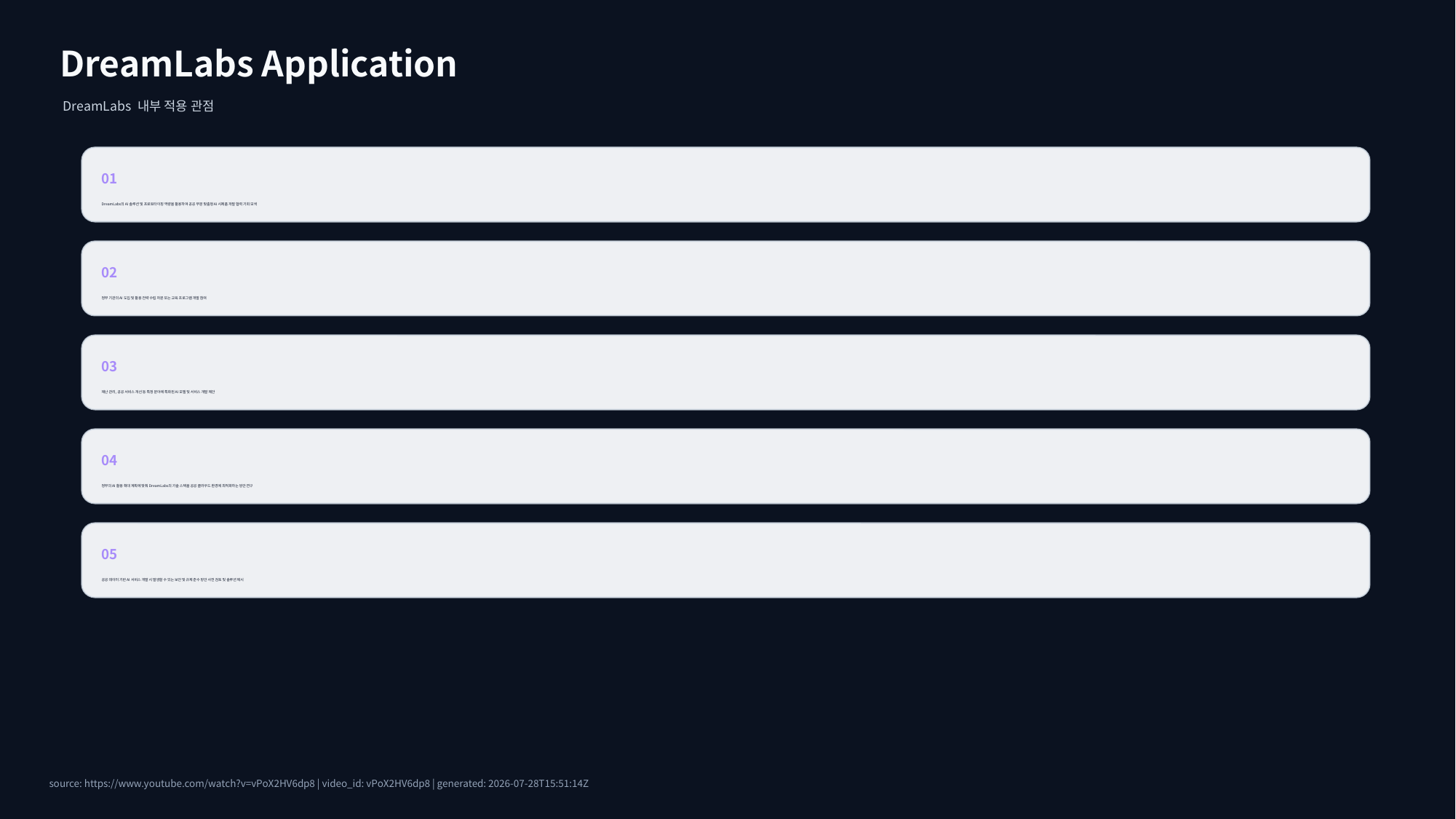

DreamLabs Application
DreamLabs 내부 적용 관점

01
DreamLabs의 AI 솔루션 및 프로토타이핑 역량을 활용하여 공공 부문 맞춤형 AI 시제품 개발 협력 기회 모색

02
정부 기관의 AI 도입 및 활용 전략 수립 자문 또는 교육 프로그램 개발 참여

03
재난 관리, 공공 서비스 개선 등 특정 분야에 특화된 AI 모델 및 서비스 개발 제안

04
정부의 AI 활용 확대 계획에 맞춰 DreamLabs의 기술 스택을 공공 클라우드 환경에 최적화하는 방안 연구

05
공공 데이터 기반 AI 서비스 개발 시 발생할 수 있는 보안 및 규제 준수 방안 사전 검토 및 솔루션 제시
source: https://www.youtube.com/watch?v=vPoX2HV6dp8 | video_id: vPoX2HV6dp8 | generated: 2026-07-28T15:51:14Z